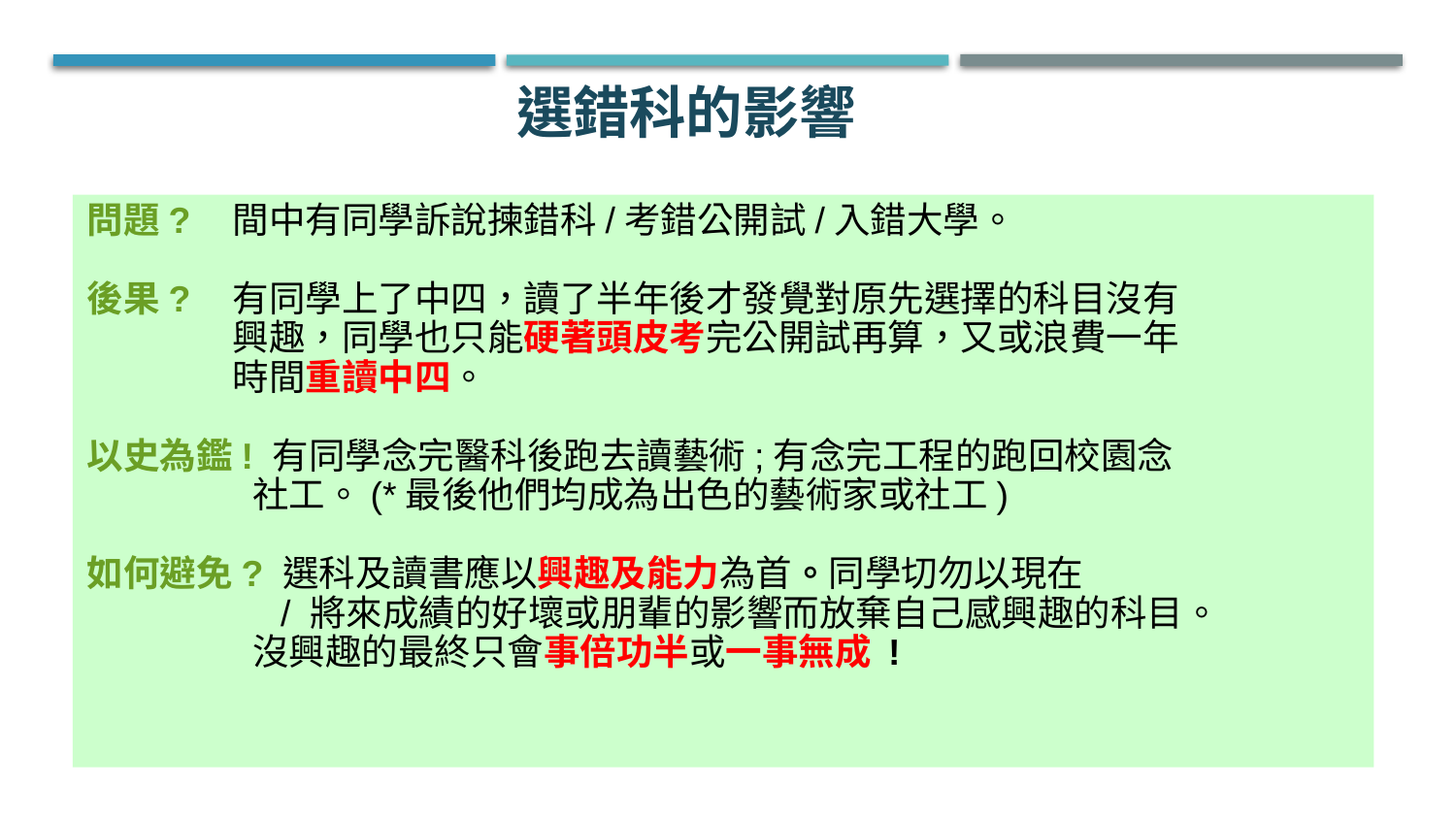

選錯科的影響
問題? 	間中有同學訴說揀錯科/考錯公開試/入錯大學。

後果? 	有同學上了中四，讀了半年後才發覺對原先選擇的科目沒有
             	興趣，同學也只能硬著頭皮考完公開試再算，又或浪費一年
             	時間重讀中四。

以史為鑑! 有同學念完醫科後跑去讀藝術;有念完工程的跑回校園念
                   社工。(*最後他們均成為出色的藝術家或社工)

如何避免? 選科及讀書應以興趣及能力為首。同學切勿以現在
                   / 將來成績的好壞或朋輩的影響而放棄自己感興趣的科目。
                   沒興趣的最終只會事倍功半或一事無成 !